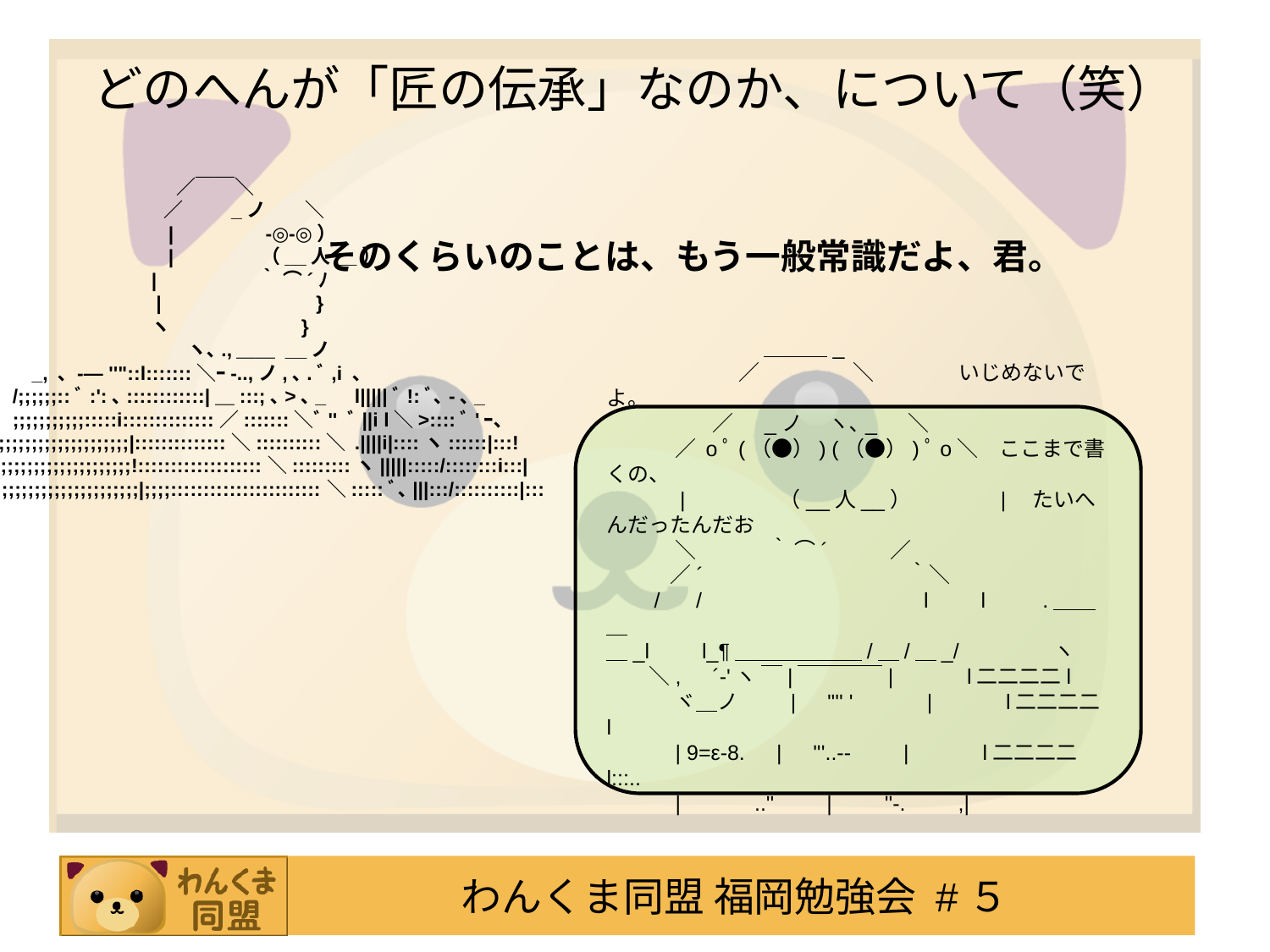

# どのへんが「匠の伝承」なのか、について（笑）
　　　　　　　　　　   ／￣￣＼
　　　　　　　　　　／　　 _ノ　　＼
　　　　　　　　　　|　　　 　-◎-◎）
　　　　　　　　　　|　　　　 （__人__）
　 　 　 　 　　　　 |　　　　　｀ ⌒´ﾉ
　 　 　 　 　 　　　 |　　　　　　 　 }
　 　 　 　 　　　 　 ヽ　　　　　 　 }
　　　　　　　　　　　 ヽ､.,＿＿ __ノ
　　　_, ､ -― ''"::l:::::::＼ｰ-..,ノ,､.ﾞ,i ､
　　/;;;;;;::ﾞ:':､::::::::::::|＿:::;､>､_　l|||||ﾞ!:ﾞ､-､_
　丿;;;;;;;;;;;:::::i::::::::::::::／:::::::＼ﾞ'' ﾞ||i l＼>::::ﾞ'ｰ､
. i;;;;;;;;;;;;;;;;;;;;;;|::::::::::::::＼::::::::::＼ .||||i|::::ヽ::::::|:::!
/;;;;;;;;;;;;;;;;;;;;;;;;!:::::::::::::::::::＼:::::::::ヽ|||||:::::/::::::::i:::|
;;;;;;;;;;;;;;;;;;;;;;;;;;|;;;;:::::::::::::::::::::::＼:::::ﾞ､|||:::/::::::::::|:::

そのくらいのことは、もう一般常識だよ、君。
　　　 　 　　　＿＿＿_
　　　 　　　／　　 　 　＼　　　　いじめないでよ。
　　　　　／　 _ノ 　ヽ､_　 ＼
　　　 ／ oﾟ(（●）) (（●）)ﾟo＼　ここまで書くの、
　　　 |　　　　 （__人__）　　　　|　たいへんだったんだお
　　　 ＼　　 　 ｀ ⌒´ 　 　 ／
　　　／´　 　　　　　　　　 ｀＼
　　/　 /　　　　　　　　　　l　　l　　 .＿＿＿
＿_l　　l_¶＿＿＿＿＿＿/＿/＿_/　　　　 ヽ
　　＼,　´-'ヽ ￣|￣￣￣￣|　　　l二二二二l
　　　 ヾ＿ノ　 　|　'''' '　　　|　　　l二二二二l
　　　| 9=ε-8.　|　'''..--　　|　　　l二二二二l:::..
　　　|　　　..''　　|　　''-.　　,|